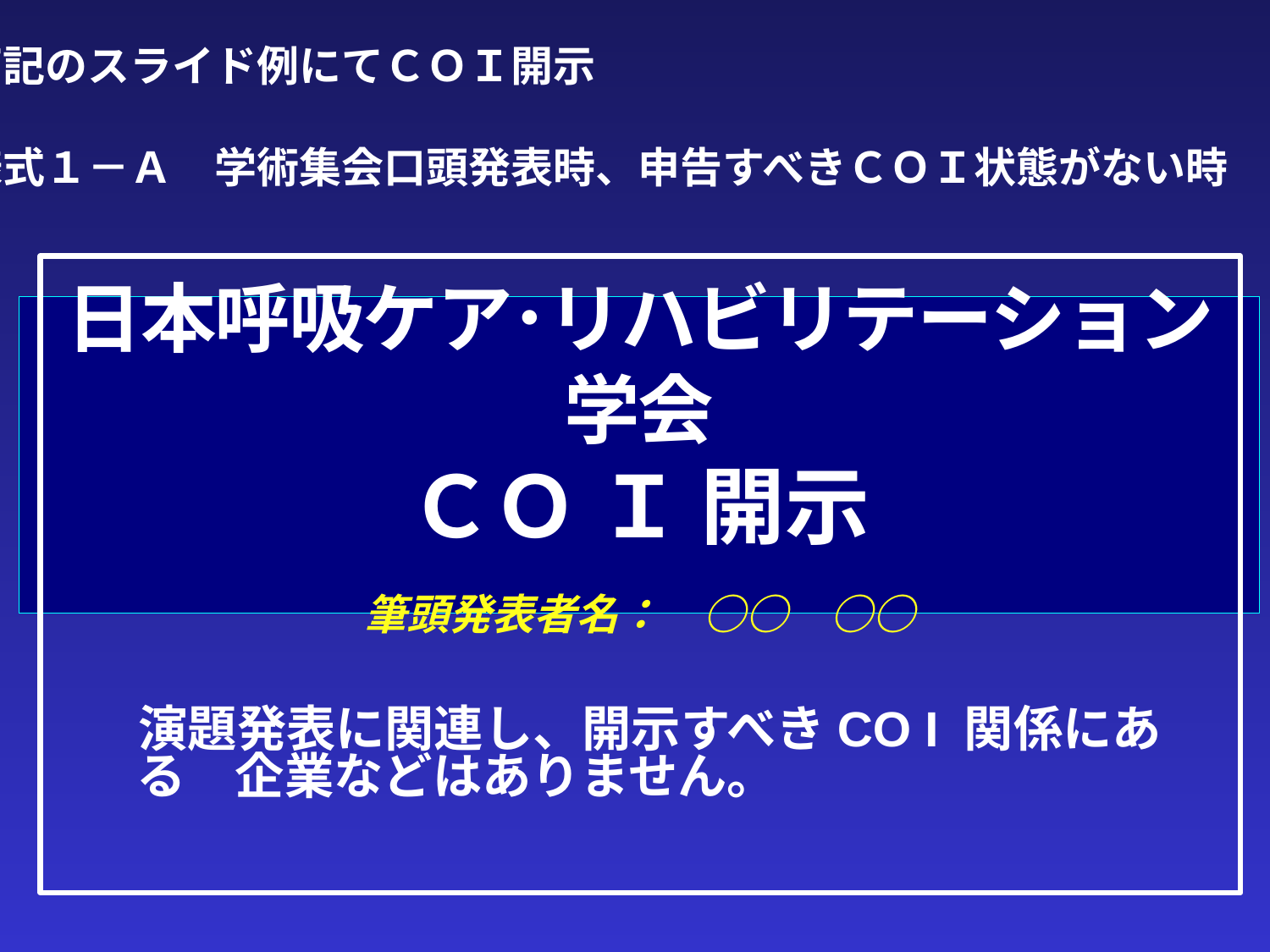

下記のスライド例にてＣＯＩ開示

様式１－Ａ　学術集会口頭発表時、申告すべきＣＯＩ状態がない時

# 日本呼吸ケア･リハビリテーション学会 ＣＯ Ｉ 開示 　 筆頭発表者名：　○○　○○

　演題発表に関連し、開示すべきCO I 関係にある　企業などはありません。